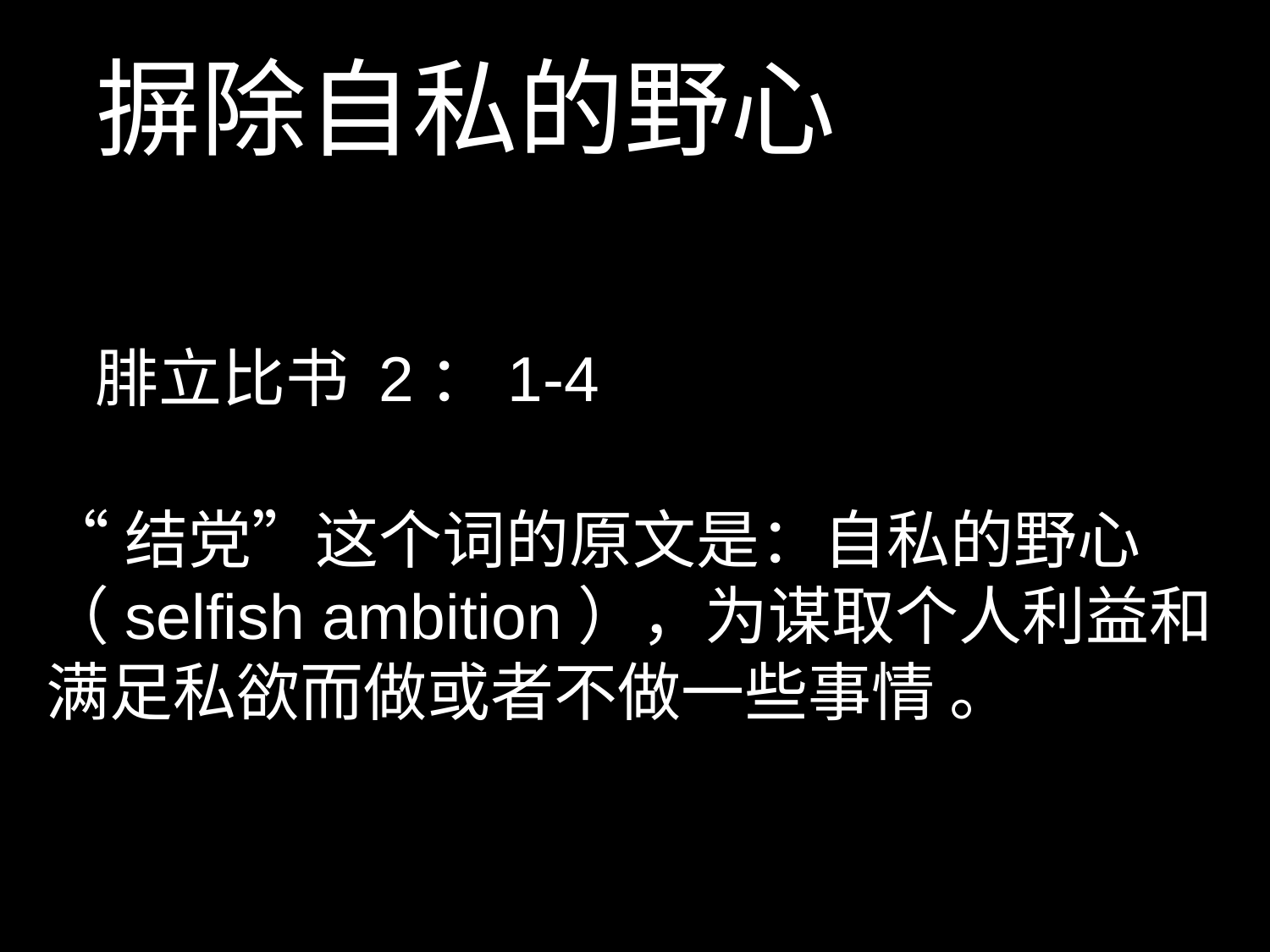

摒除自私的野心

 腓立比书 2：1-4

“结党”这个词的原文是：自私的野心 （selfish ambition），为谋取个人利益和满足私欲而做或者不做一些事情 。